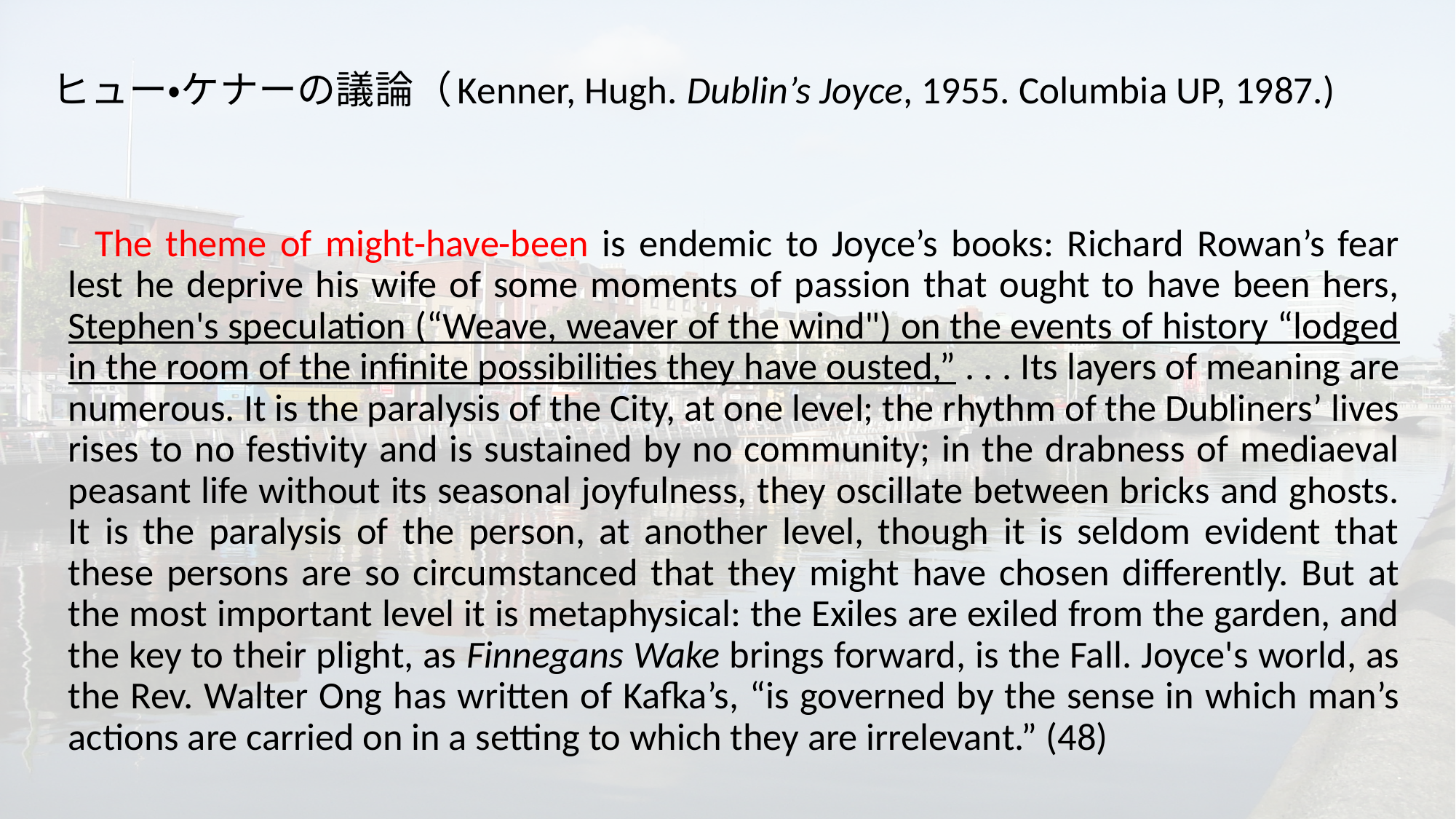

# ヒュー・ケナーの議論（Kenner, Hugh. Dublin’s Joyce, 1955. Columbia UP, 1987.)
  The theme of might-have-been is endemic to Joyce’s books: Richard Rowan’s fear lest he deprive his wife of some moments of passion that ought to have been hers, Stephen's speculation (“Weave, weaver of the wind") on the events of history “lodged in the room of the infinite possibilities they have ousted,” . . . Its layers of meaning are numerous. It is the paralysis of the City, at one level; the rhythm of the Dubliners’ lives rises to no festivity and is sustained by no community; in the drabness of mediaeval peasant life without its seasonal joyfulness, they oscillate between bricks and ghosts. It is the paralysis of the person, at another level, though it is seldom evident that these persons are so circumstanced that they might have chosen differently. But at the most important level it is metaphysical: the Exiles are exiled from the garden, and the key to their plight, as Finnegans Wake brings forward, is the Fall. Joyce's world, as the Rev. Walter Ong has written of Kafka’s, “is governed by the sense in which man’s actions are carried on in a setting to which they are irrelevant.” (48)